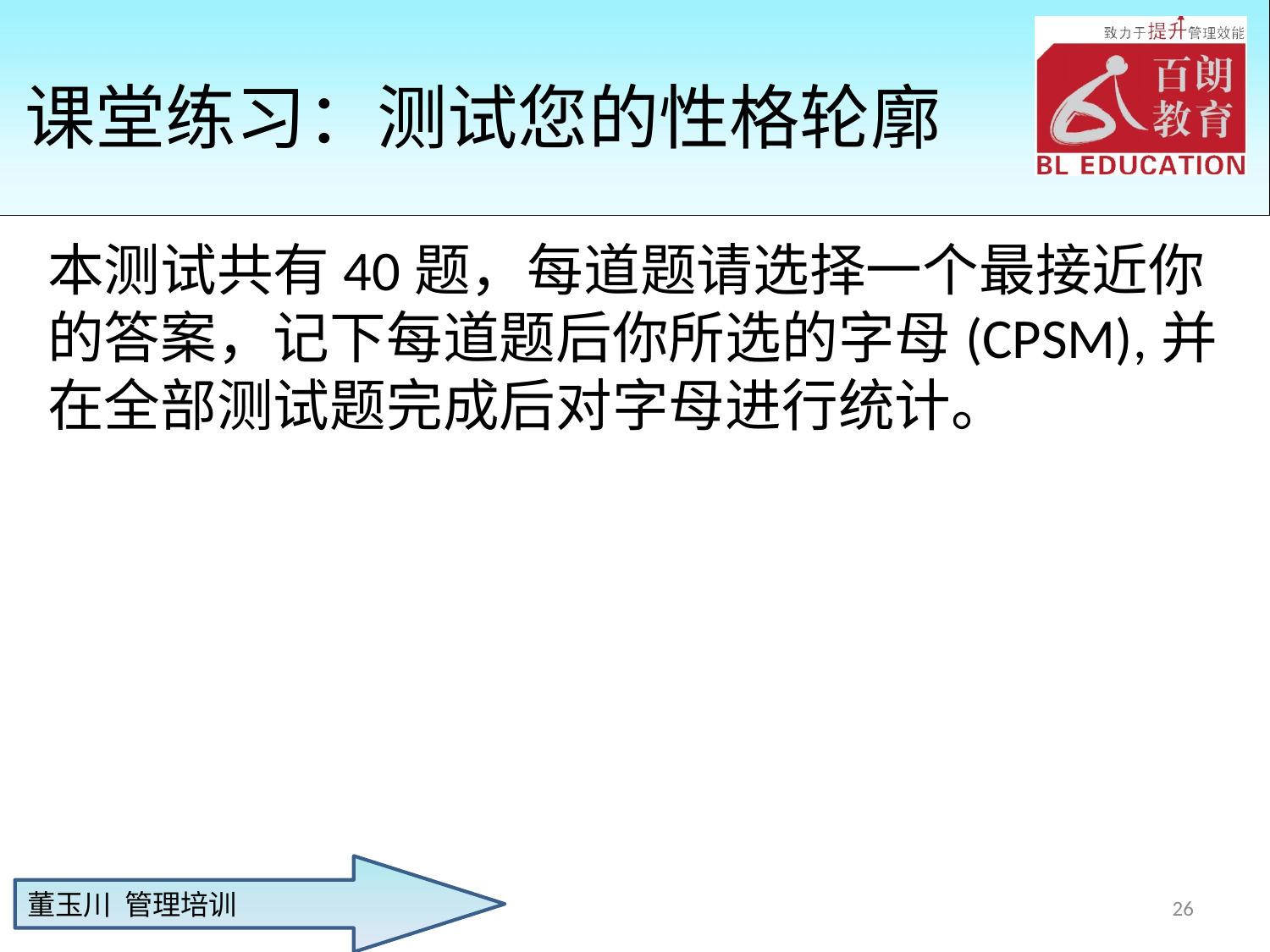

# 课堂练习：测试您的性格轮廓
本测试共有40题 ，每道题请选择一个最接近你的答案，记下每道题后你所选的字母(CPSM),并在全部测试题完成后对字母进行统计。
26